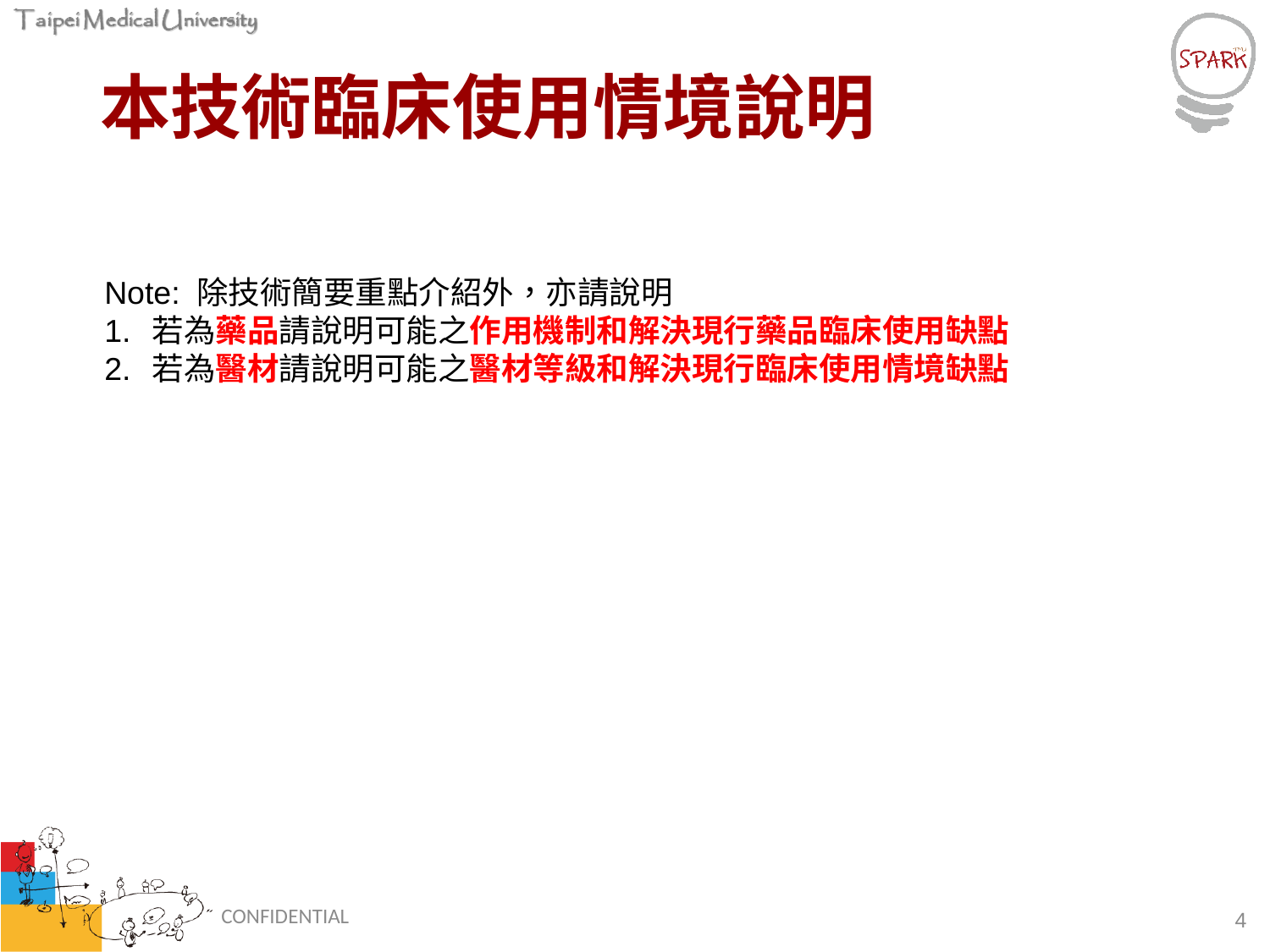

# 本技術臨床使用情境說明

Note: 除技術簡要重點介紹外，亦請說明
若為藥品請說明可能之作用機制和解決現行藥品臨床使用缺點
若為醫材請說明可能之醫材等級和解決現行臨床使用情境缺點

CONFIDENTIAL
4